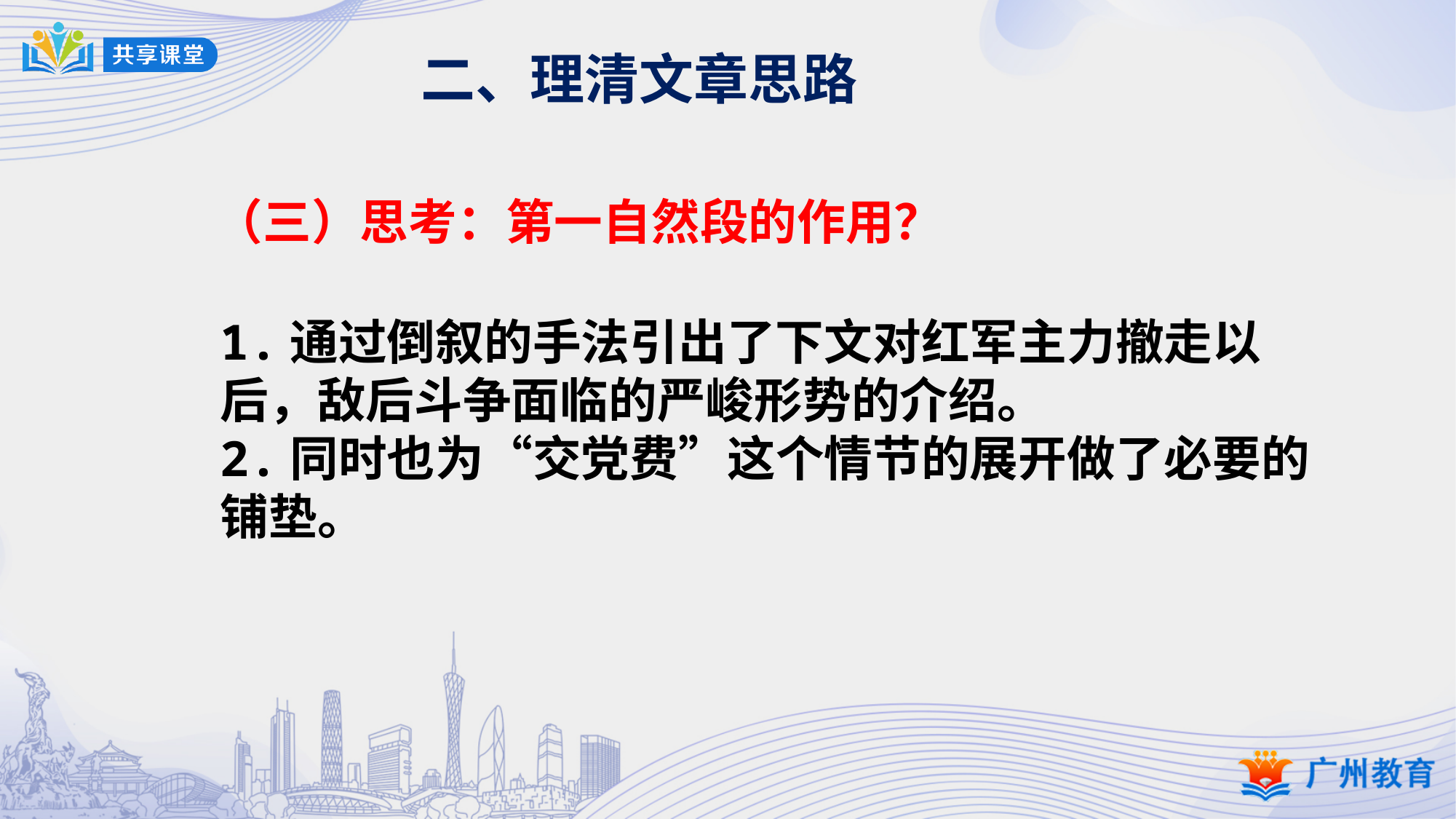

二、理清文章思路
（三）思考：第一自然段的作用？
1.通过倒叙的手法引出了下文对红军主力撤走以后，敌后斗争面临的严峻形势的介绍。
2.同时也为“交党费”这个情节的展开做了必要的铺垫。